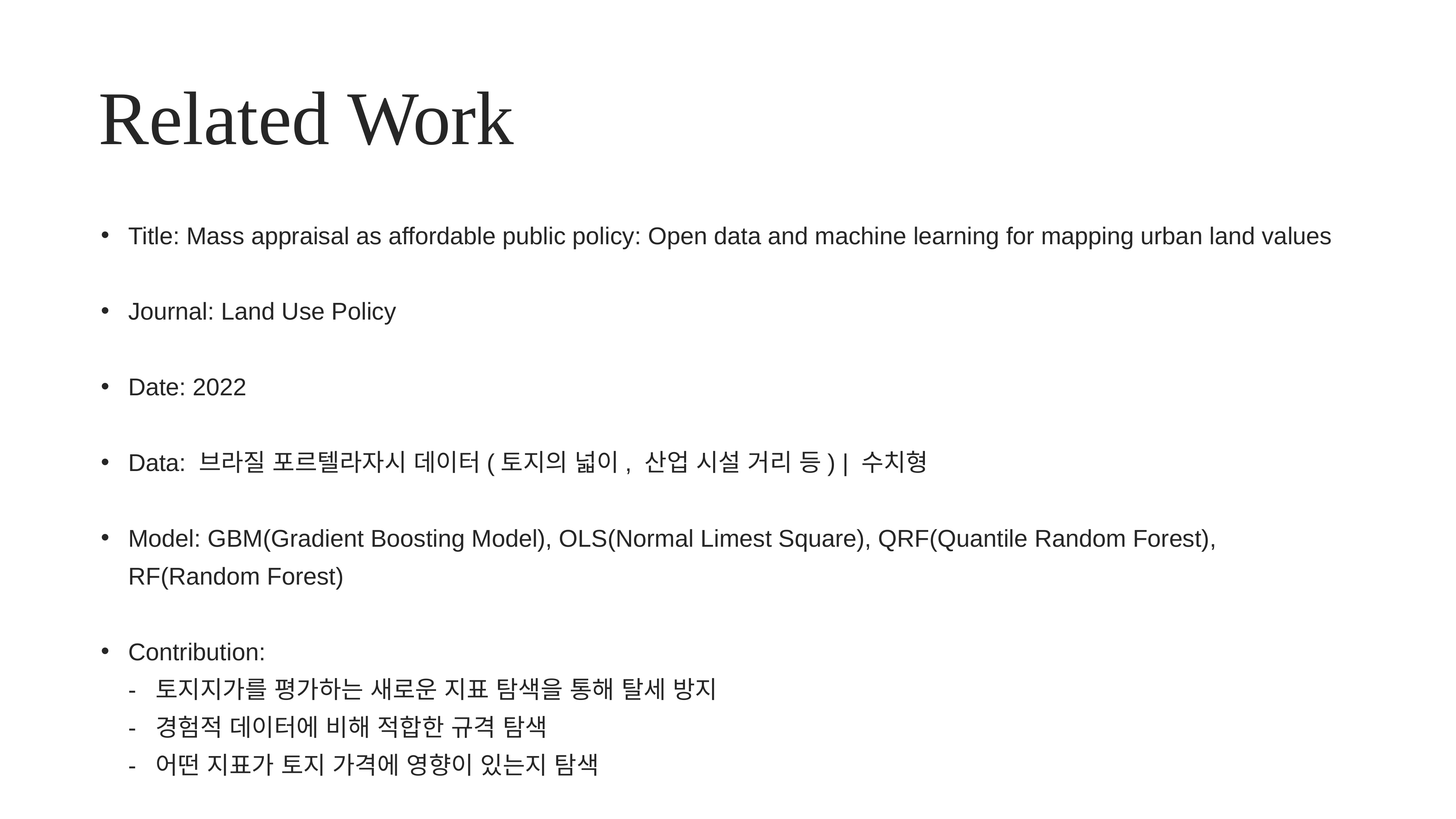

# Related Work
Title: Mass appraisal as affordable public policy: Open data and machine learning for mapping urban land values

Journal: Land Use Policy

Date: 2022

Data: 브라질 포르텔라자시 데이터(토지의 넓이, 산업 시설 거리 등) | 수치형

Model: GBM(Gradient Boosting Model), OLS(Normal Limest Square), QRF(Quantile Random Forest), RF(Random Forest)
Contribution:
-  토지지가를 평가하는 새로운 지표 탐색을 통해 탈세 방지
-  경험적 데이터에 비해 적합한 규격 탐색
-  어떤 지표가 토지 가격에 영향이 있는지 탐색